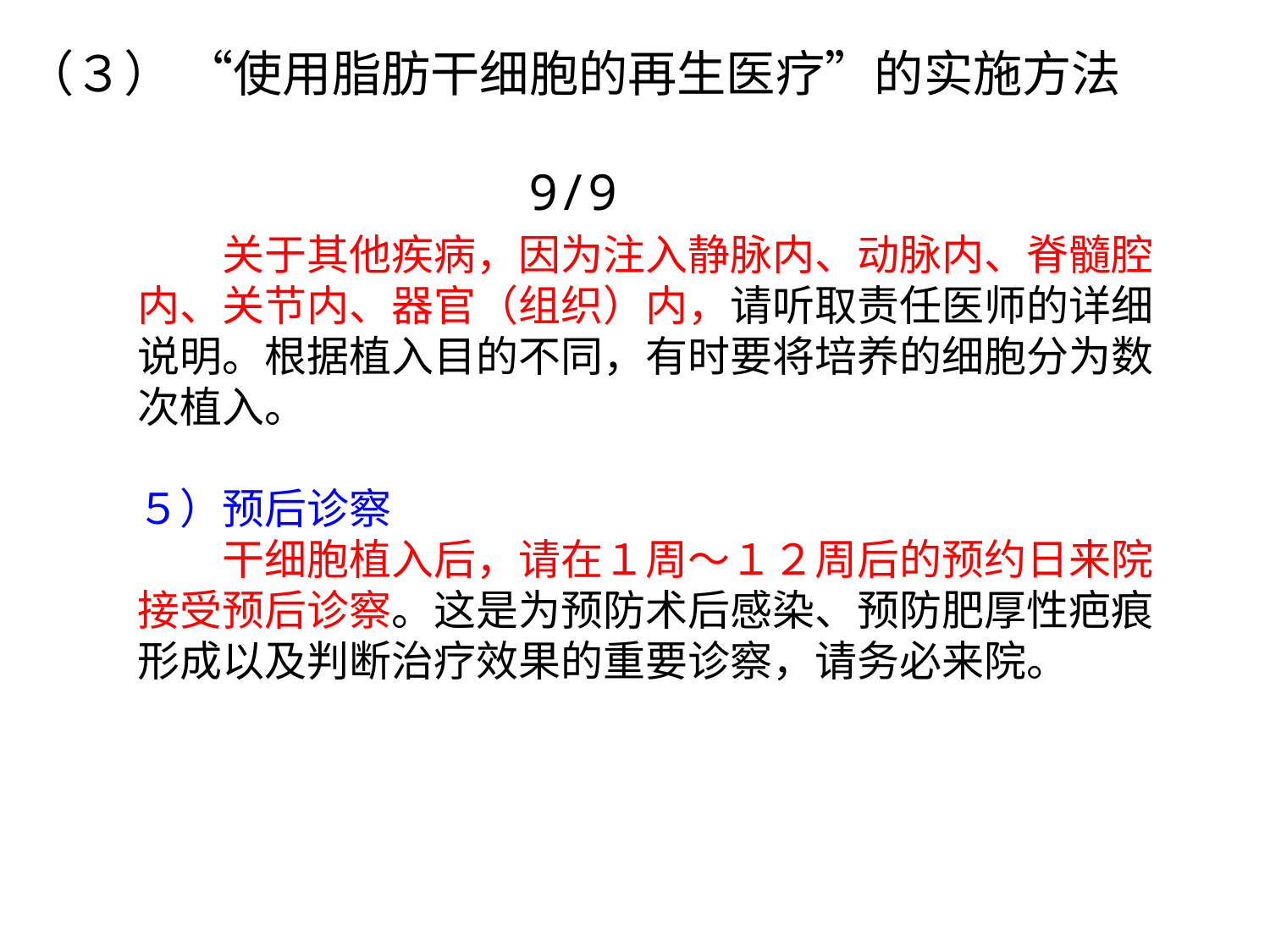

（３） “使用脂肪干细胞的再生医疗”的实施方法　
9/9
　　关于其他疾病，因为注入静脉内、动脉内、脊髓腔内、关节内、器官（组织）内，请听取责任医师的详细说明。根据植入目的不同，有时要将培养的细胞分为数次植入。

５）预后诊察
　　干细胞植入后，请在１周～１２周后的预约日来院接受预后诊察。这是为预防术后感染、预防肥厚性疤痕形成以及判断治疗效果的重要诊察，请务必来院。